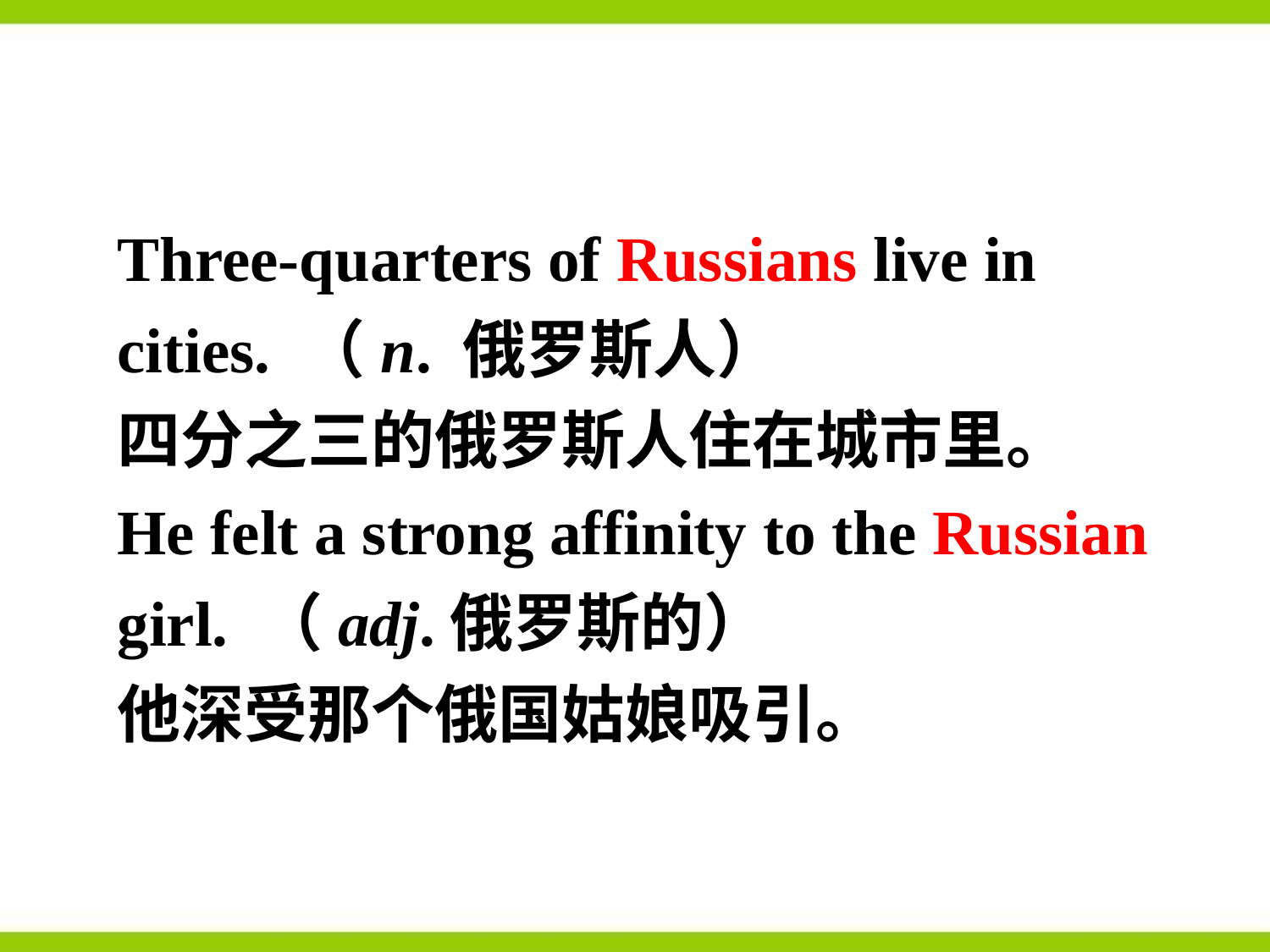

Three-quarters of Russians live in cities. （n. 俄罗斯人）
四分之三的俄罗斯人住在城市里。
He felt a strong affinity to the Russian girl. （adj.俄罗斯的）
他深受那个俄国姑娘吸引。